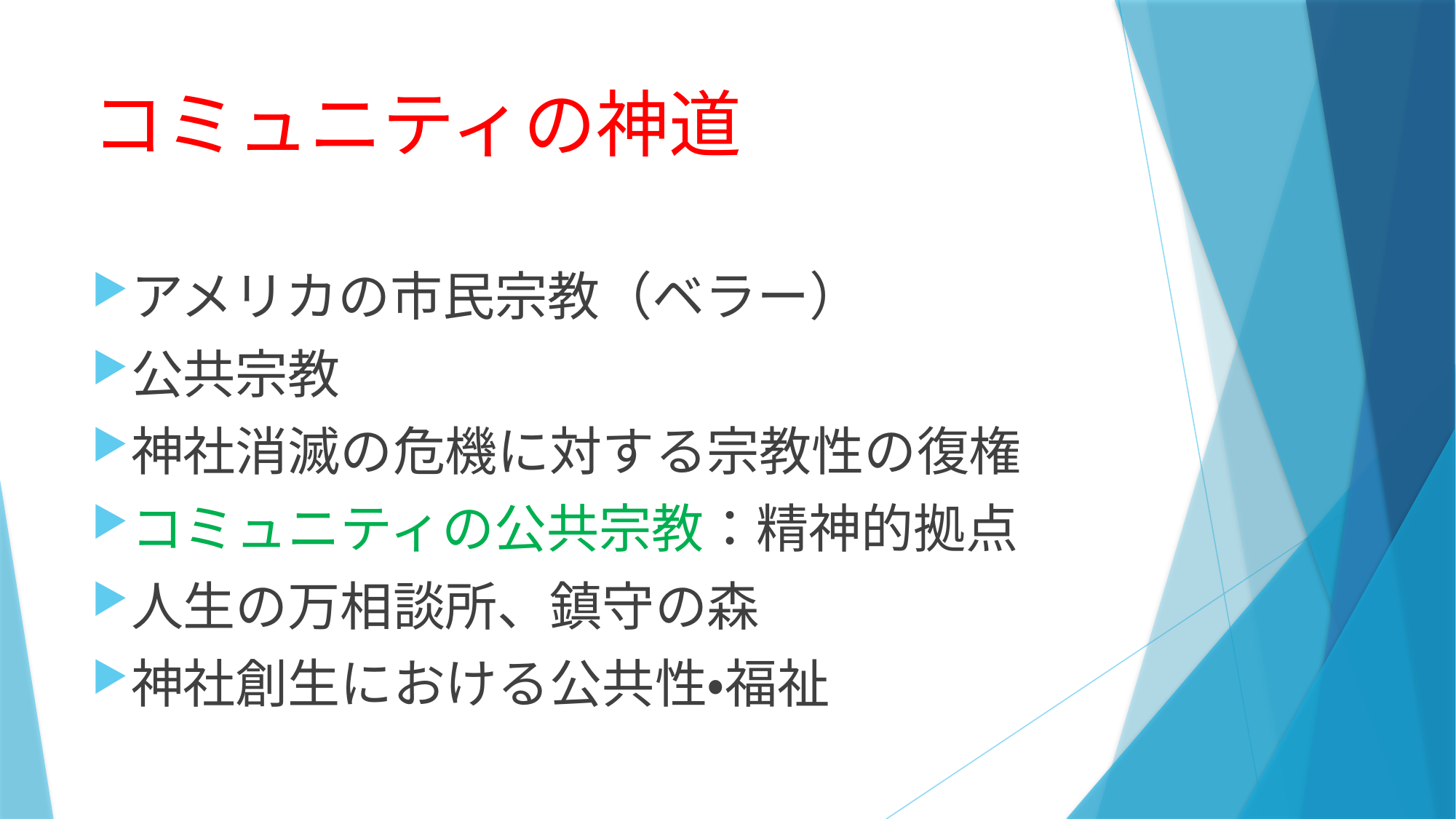

# コミュニティの神道
アメリカの市民宗教（ベラー）
公共宗教
神社消滅の危機に対する宗教性の復権
コミュニティの公共宗教：精神的拠点
人生の万相談所、鎮守の森
神社創生における公共性・福祉